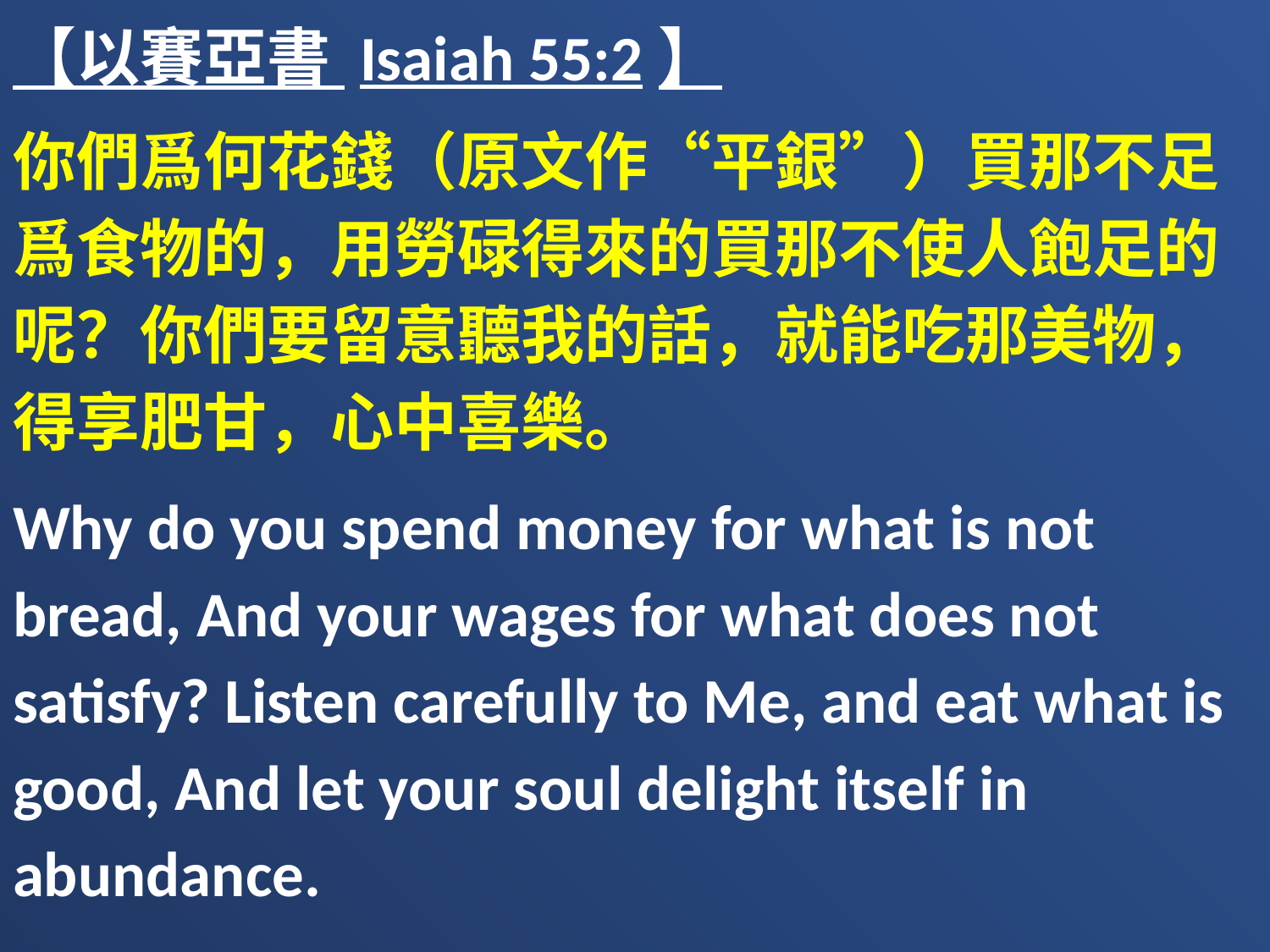

【以賽亞書 Isaiah 55:2】
你們爲何花錢（原文作“平銀”）買那不足爲食物的，用勞碌得來的買那不使人飽足的呢？你們要留意聽我的話，就能吃那美物，得享肥甘，心中喜樂。
Why do you spend money for what is not bread, And your wages for what does not satisfy? Listen carefully to Me, and eat what is good, And let your soul delight itself in abundance.